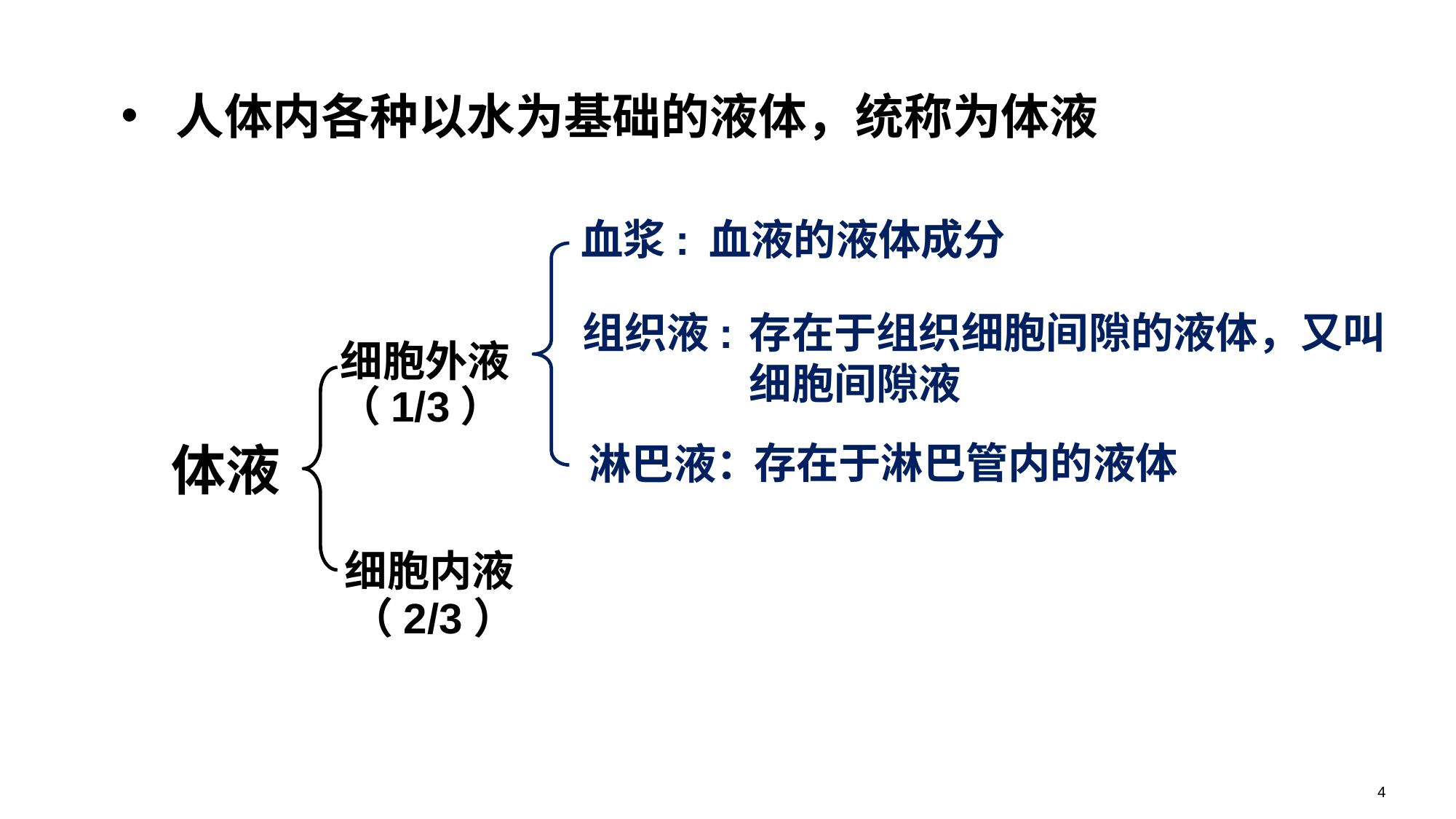

人体内各种以水为基础的液体，统称为体液
血液的液体成分
血浆:

存在于组织细胞间隙的液体，又叫细胞间隙液
组织液:
细胞外液

（1/3）
体液
存在于淋巴管内的液体
淋巴液：
细胞内液
（2/3）
4